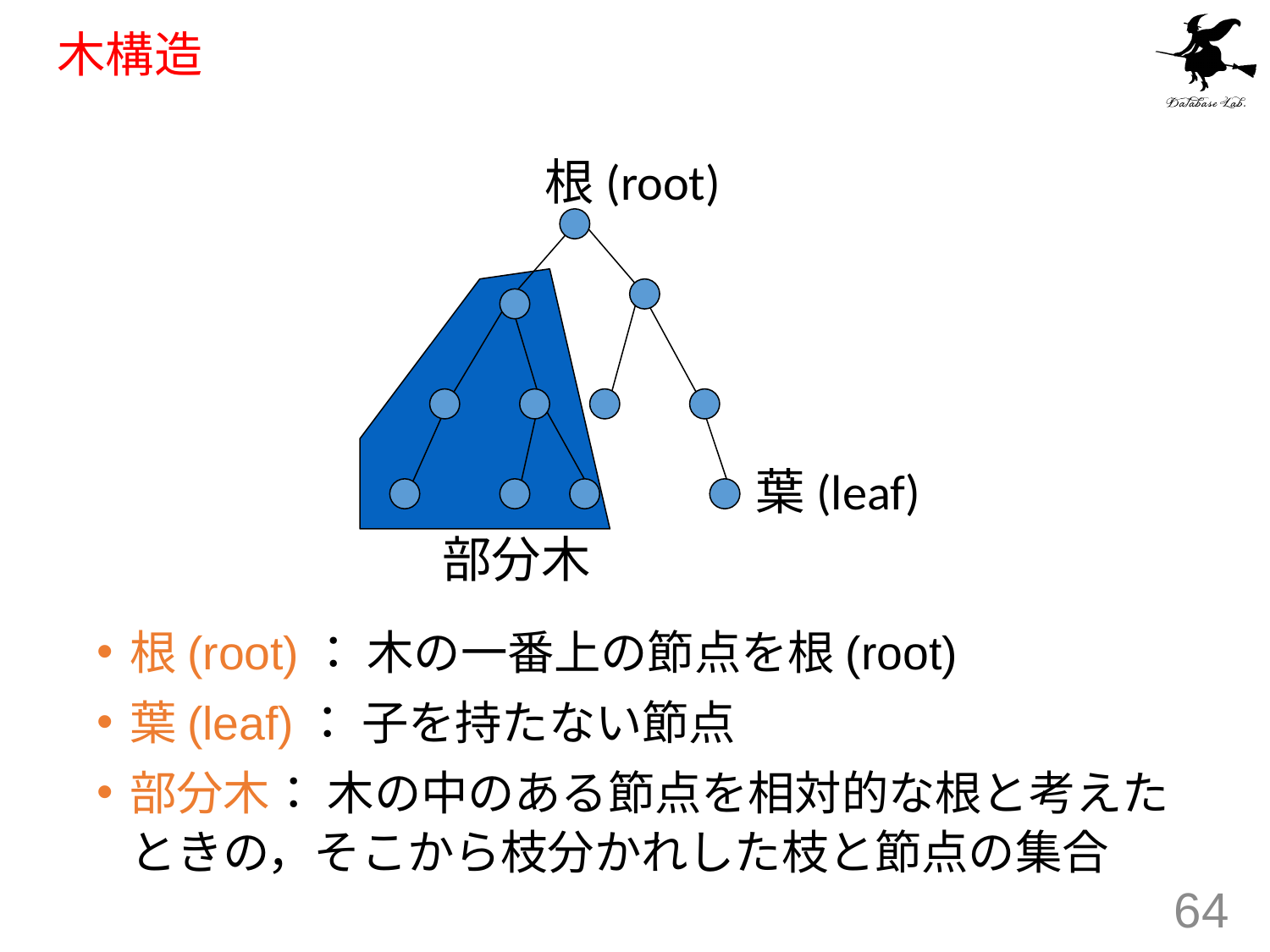

# 木構造
根(root)

葉(leaf)

部分木
根(root)： 木の一番上の節点を根(root)
葉(leaf)： 子を持たない節点
部分木： 木の中のある節点を相対的な根と考えたときの，そこから枝分かれした枝と節点の集合
64